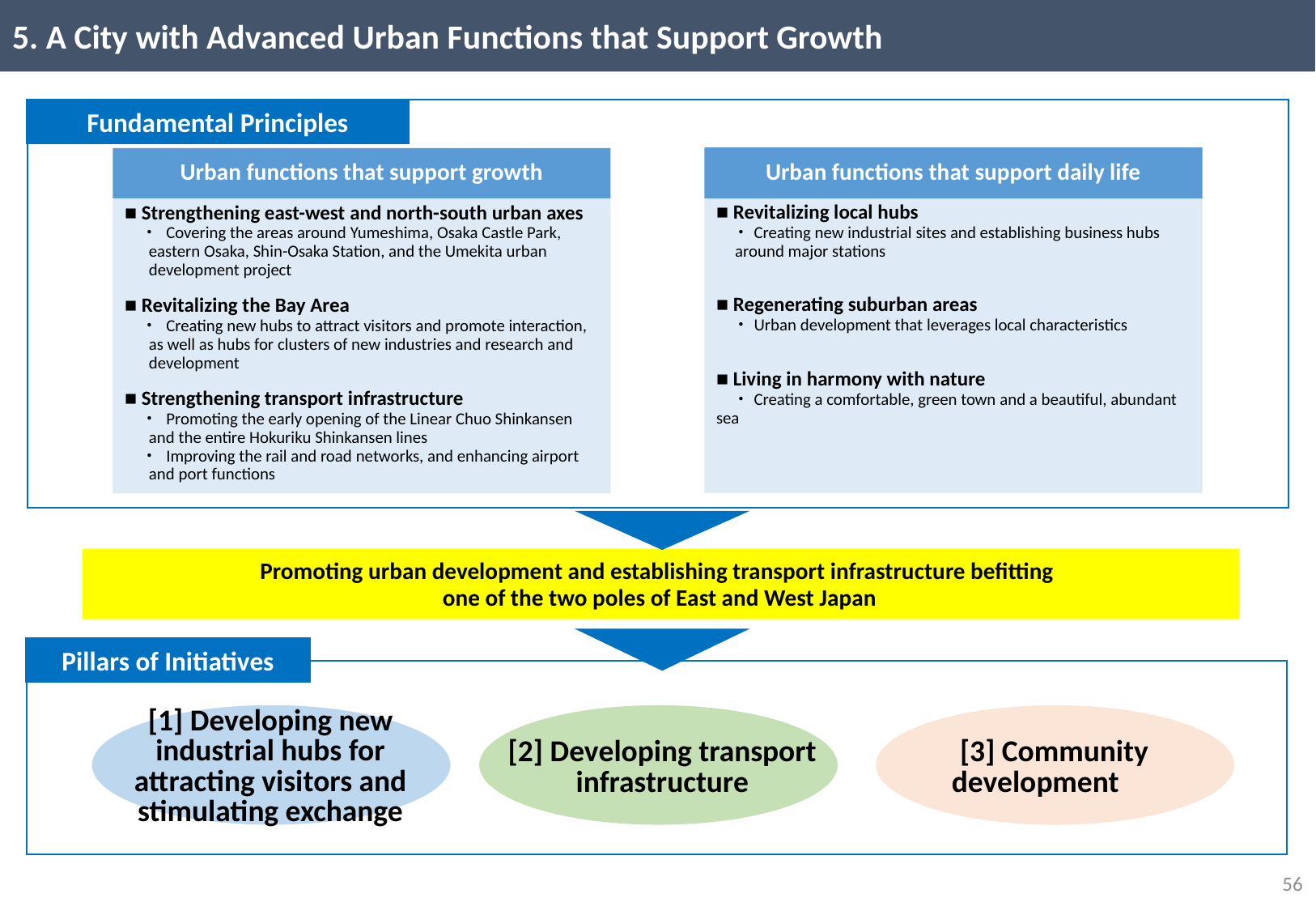

5. A City with Advanced Urban Functions that Support Growth
Fundamental Principles

Urban functions that support daily life
Urban functions that support growth
■ Revitalizing local hubs
　・Creating new industrial sites and establishing business hubs around major stations

■ Regenerating suburban areas
　・Urban development that leverages local characteristics

■ Living in harmony with nature
　・Creating a comfortable, green town and a beautiful, abundant sea
■ Strengthening east-west and north-south urban axes
　・ Covering the areas around Yumeshima, Osaka Castle Park, eastern Osaka, Shin-Osaka Station, and the Umekita urban development project

■ Revitalizing the Bay Area
　・ Creating new hubs to attract visitors and promote interaction, as well as hubs for clusters of new industries and research and development

■ Strengthening transport infrastructure
　・ Promoting the early opening of the Linear Chuo Shinkansen and the entire Hokuriku Shinkansen lines
　・ Improving the rail and road networks, and enhancing airport and port functions

Promoting urban development and establishing transport infrastructure befitting
one of the two poles of East and West Japan

Pillars of Initiatives

[1] Developing new industrial hubs for attracting visitors and stimulating exchange

[3] Community development
[2] Developing transport infrastructure
56